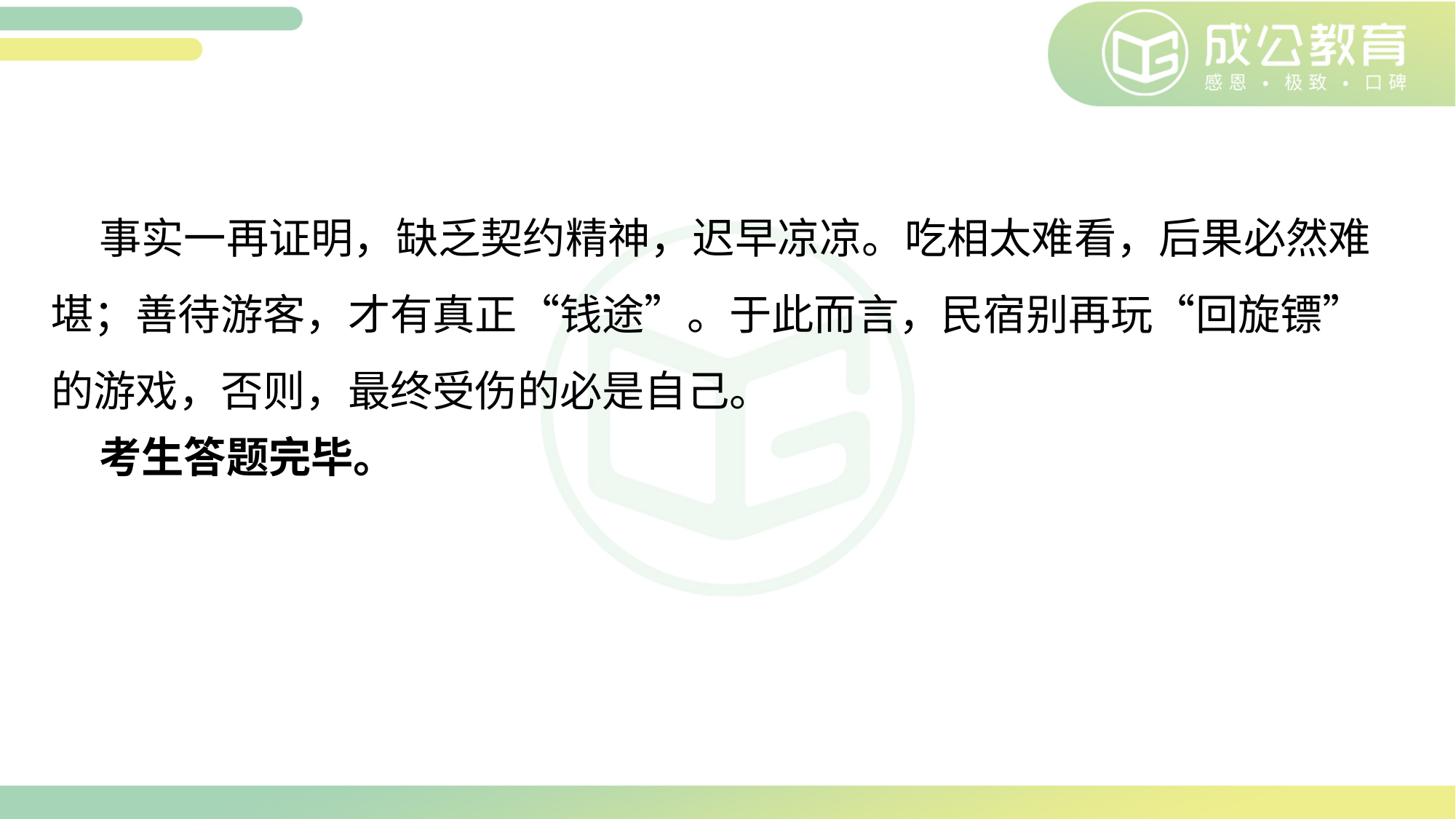

事实一再证明，缺乏契约精神，迟早凉凉。吃相太难看，后果必然难堪；善待游客，才有真正“钱途”。于此而言，民宿别再玩“回旋镖”的游戏，否则，最终受伤的必是自己。
    考生答题完毕。